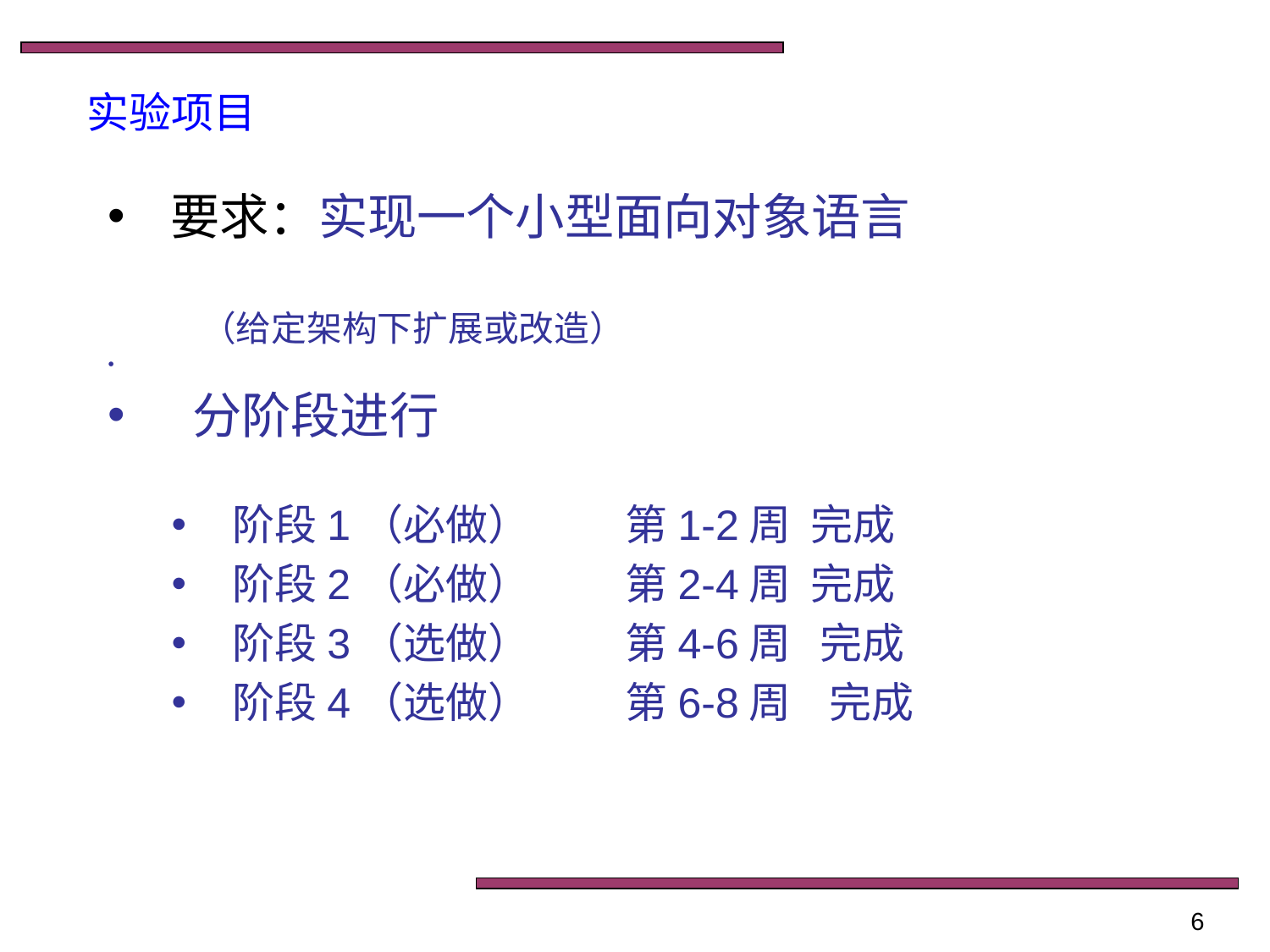

#
实验项目

 要求：实现一个小型面向对象语言

  （给定架构下扩展或改造）

   分阶段进行

  阶段1（必做）          第1-2周  完成
  阶段2（必做）          第2-4周  完成
  阶段3（选做）          第4-6周   完成
  阶段4（选做）          第6-8周    完成

6